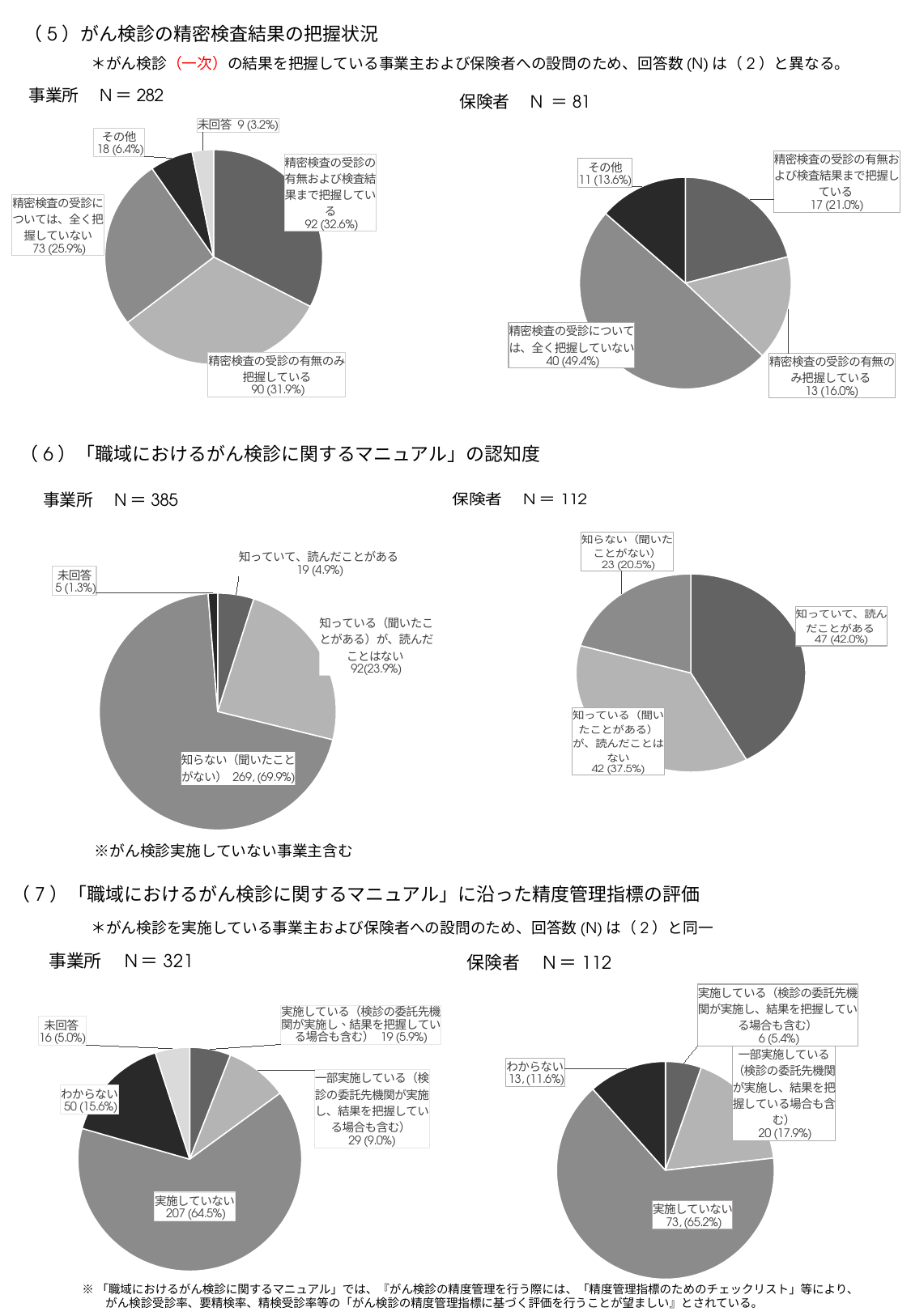

（5）がん検診の精密検査結果の把握状況
＊がん検診（一次）の結果を把握している事業主および保険者への設問のため、回答数(N)は（2）と異なる。

### Chart: 事業所　N＝282

| Category |  |
|---|---|
| 精密検査の受診の有無および検査結果まで把握している | 92.0 |
| 精密検査の受診の有無のみ把握している | 90.0 |
| 精密検査の受診については、全く把握していない | 73.0 |
| その他 | 18.0 |
| 未回答 | 9.0 |

### Chart: 保険者　N ＝81

| Category |  |
|---|---|
| 精密検査の受診の有無および検査結果まで把握している | 17.0 |
| 精密検査の受診の有無のみ把握している | 13.0 |
| 精密検査の受診については、全く把握していない | 40.0 |
| その他 | 11.0 |
（6）「職域におけるがん検診に関するマニュアル」の認知度

### Chart: 事業所　N＝385

| Category |  |
|---|---|
| 知っていて、読んだことがある | 19.0 |
| 知っている（聞いたことがある）が、読んだことはない | 92.0 |
| 知らない（聞いたことがない） | 269.0 |
| 未回答 | 5.0 |

### Chart: 保険者　N＝112

| Category |  |
|---|---|
| 知っていて、読んだことがある | 47.0 |
| 知っている（聞いたことがある）が、読んだことはない | 42.0 |
| 知らない（聞いたことがない） | 23.0 |
| 未回答 | 0.0 |
（7）「職域におけるがん検診に関するマニュアル」に沿った精度管理指標の評価
＊がん検診を実施している事業主および保険者への設問のため、回答数(N)は（2）と同一

### Chart: 事業所　N＝321

| Category |  |
|---|---|
| 実施している（検診の委託先機関が実施し、結果を把握している場合も含む） | 19.0 |
| 一部実施している（検診の委託先機関が実施し、結果を把握している場合も含む） | 29.0 |
| 実施していない | 207.0 |
| わからない | 50.0 |
| 未回答 | 16.0 |

### Chart: 保険者　N＝112

| Category |  |
|---|---|
| 実施している（検診の委託先機関が実施し、結果を把握している場合も含む） | 6.0 |
| 一部実施している（検診の委託先機関が実施し、結果を把握している場合も含む） | 20.0 |
| 実施していない | 73.0 |
| わからない | 13.0 |
| 未回答 | 0.0 |
※「職域におけるがん検診に関するマニュアル」では、『がん検診の精度管理を行う際には、「精度管理指標のためのチェックリスト」等により、
　　がん検診受診率、要精検率、精検受診率等の「がん検診の精度管理指標に基づく評価を行うことが望ましい』とされている。